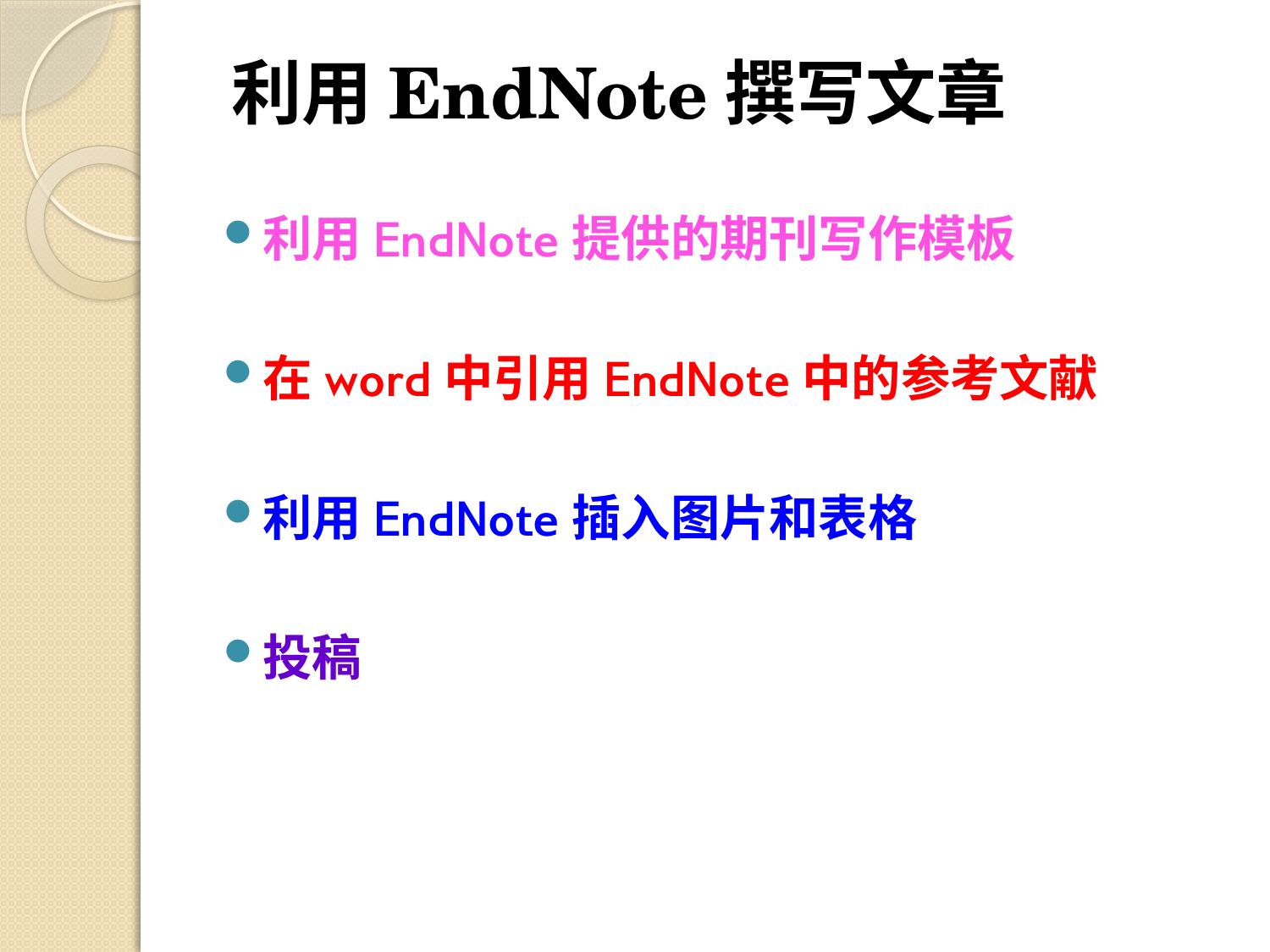

利用EndNote撰写文章
利用EndNote提供的期刊写作模板

在word中引用EndNote中的参考文献

利用EndNote插入图片和表格

投稿